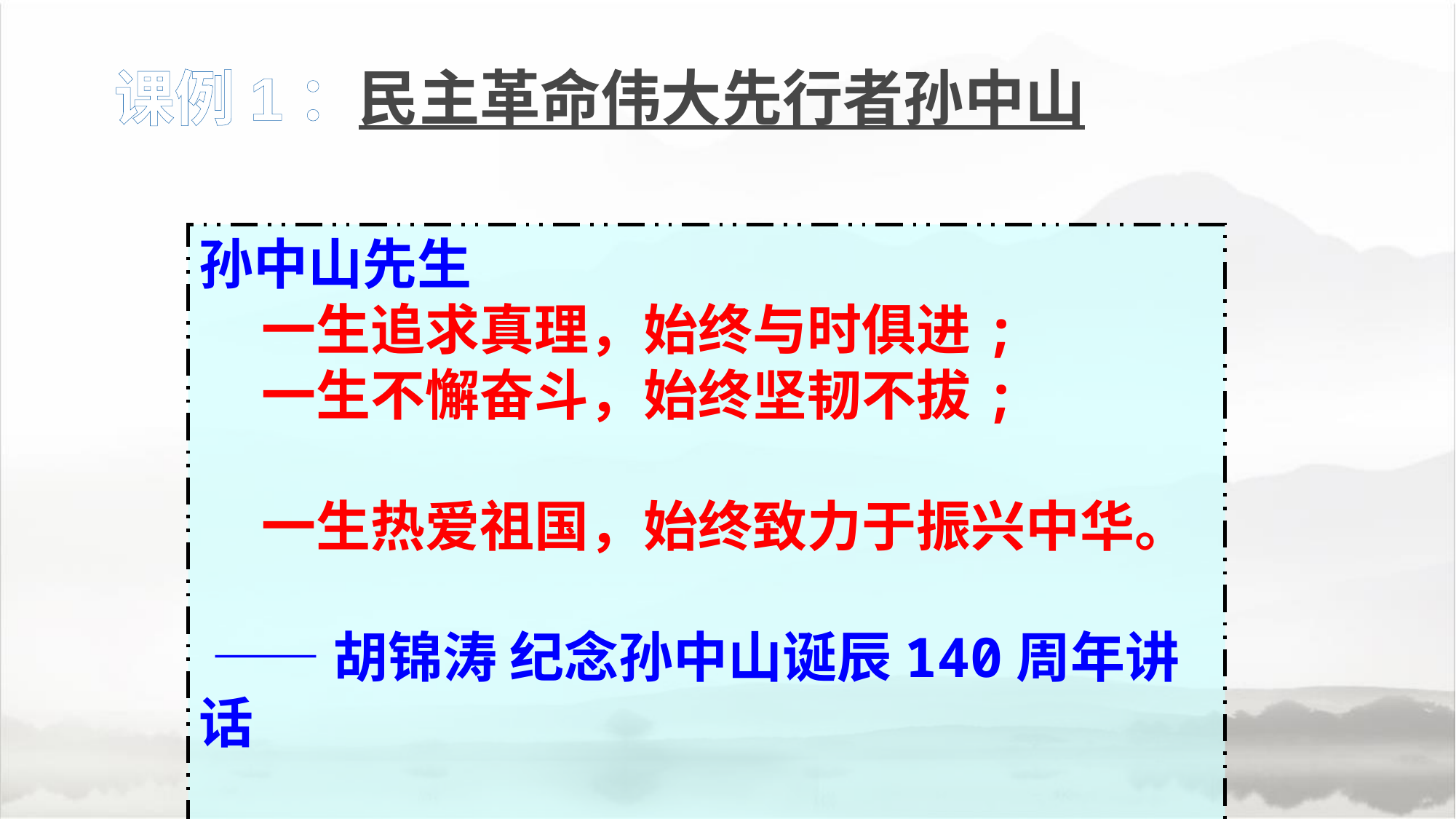

课例1：民主革命伟大先行者孙中山
孙中山先生
    一生追求真理，始终与时俱进;
    一生不懈奋斗，始终坚韧不拔;
    一生热爱祖国，始终致力于振兴中华。

 ——胡锦涛 纪念孙中山诞辰140周年讲话